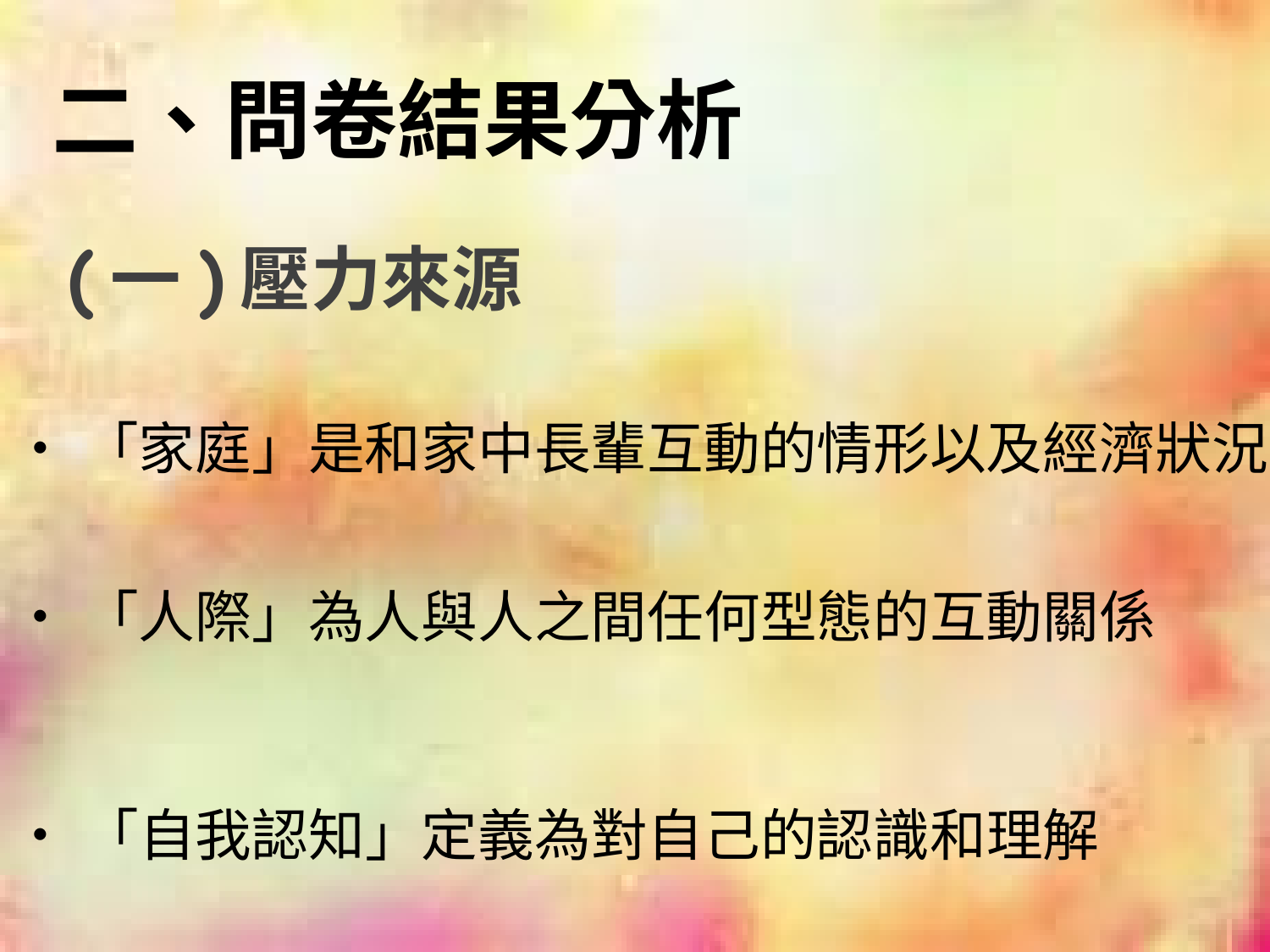

二、問卷結果分析
(一)壓力來源
‧「家庭」是和家中長輩互動的情形以及經濟狀況
‧「人際」為人與人之間任何型態的互動關係
‧「自我認知」定義為對自己的認識和理解